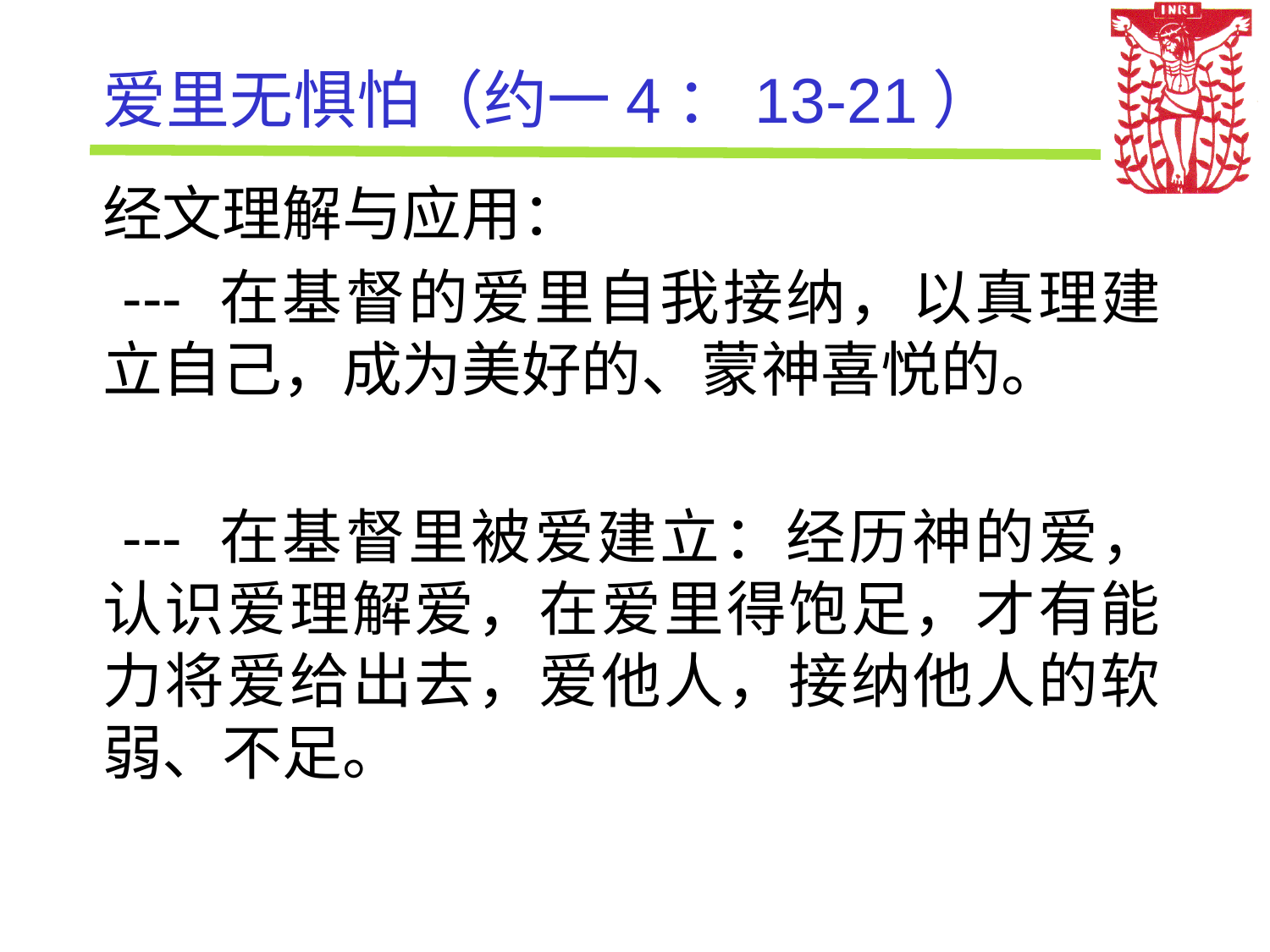

爱里无惧怕（约一4：13-21）
经文理解与应用：
 --- 在基督的爱里自我接纳，以真理建立自己，成为美好的、蒙神喜悦的。

 --- 在基督里被爱建立：经历神的爱，认识爱理解爱，在爱里得饱足，才有能力将爱给出去，爱他人，接纳他人的软弱、不足。